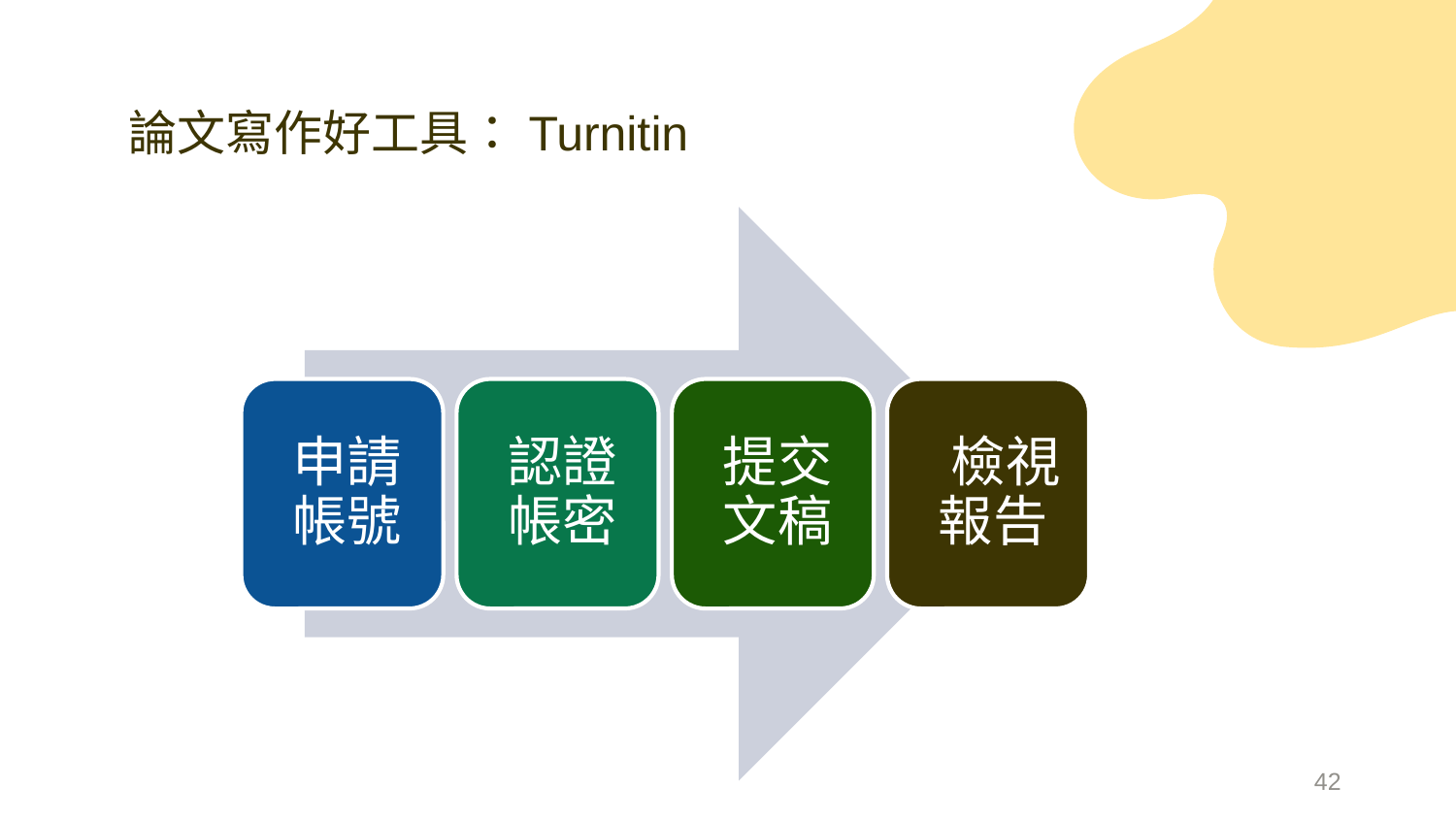

# 論文寫作好工具：Turnitin
申請帳號
認證帳密
提交文稿
 檢視報告
42